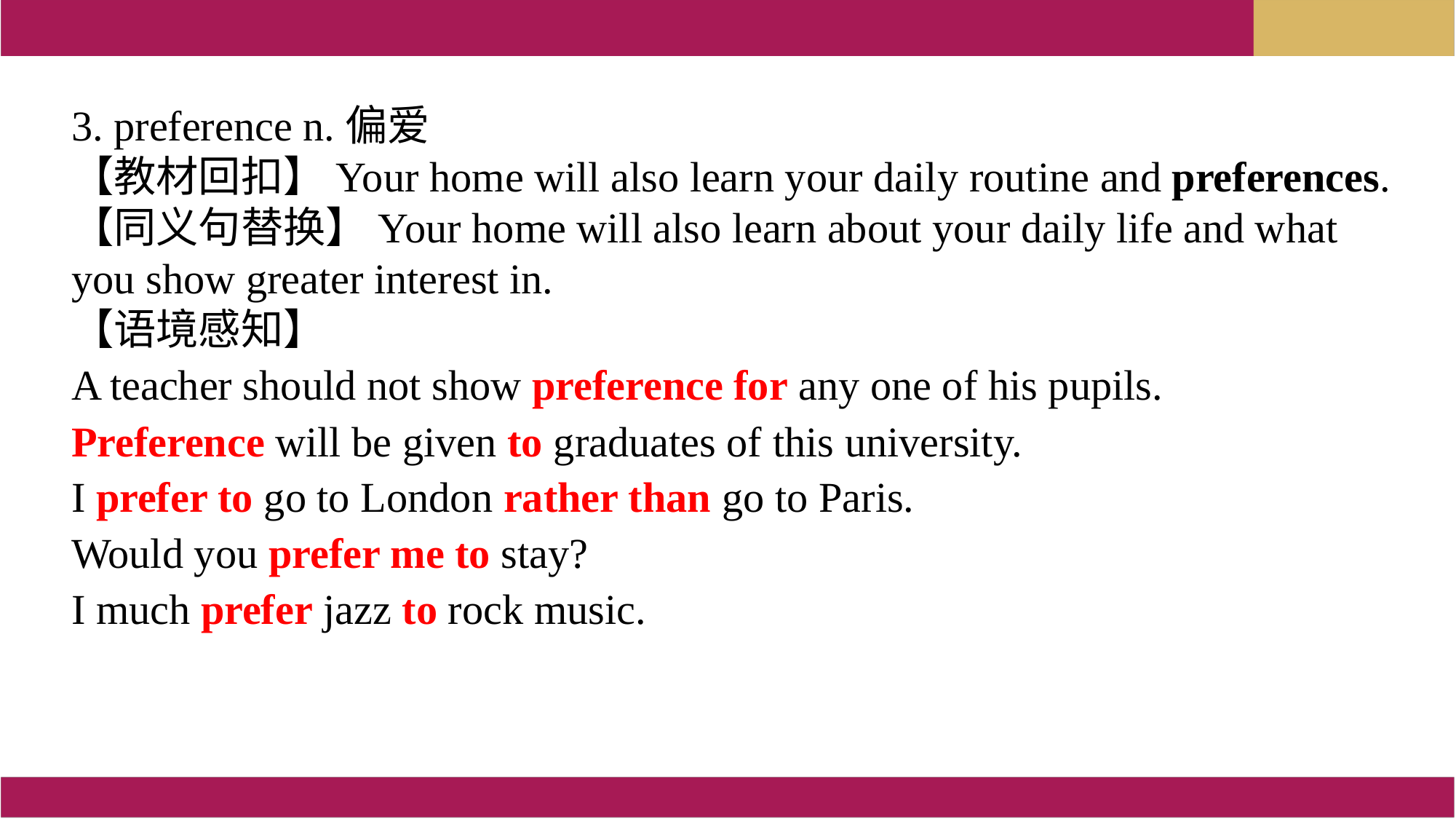

3. preference n.偏爱【教材回扣】Your home will also learn your daily routine and preferences.【同义句替换】Your home will also learn about your daily life and what you show greater interest in.【语境感知】A teacher should not show preference for any one of his pupils.
Preference will be given to graduates of this university.I prefer to go to London rather than go to Paris.Would you prefer me to stay?I much prefer jazz to rock music.